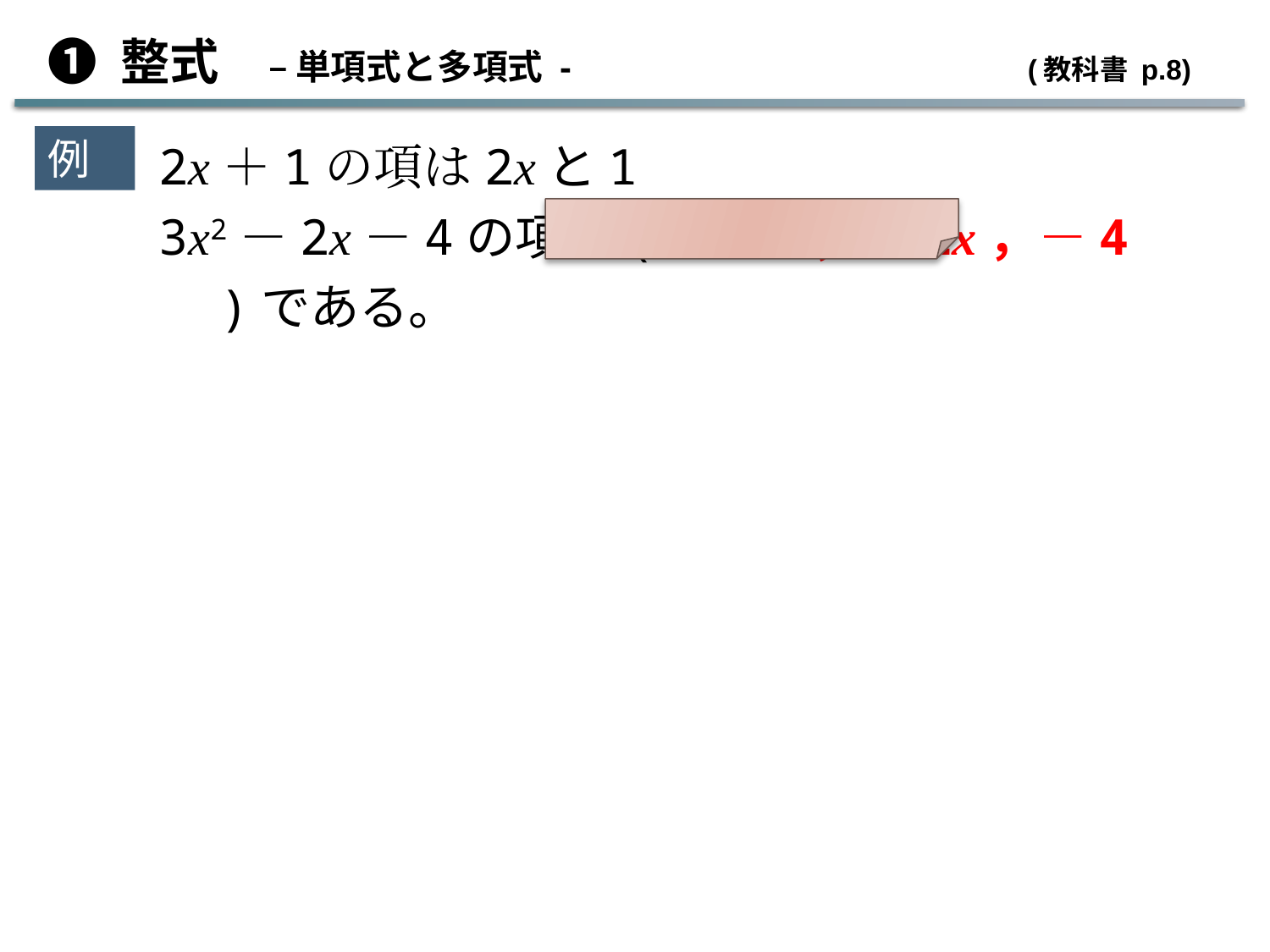

➊ 整式　– 単項式と多項式 -　			       (教科書 p.8)
2x＋1の項は2xと1
3x2－2x－4の項は(　3x2，－2x，－4　)である。
例２